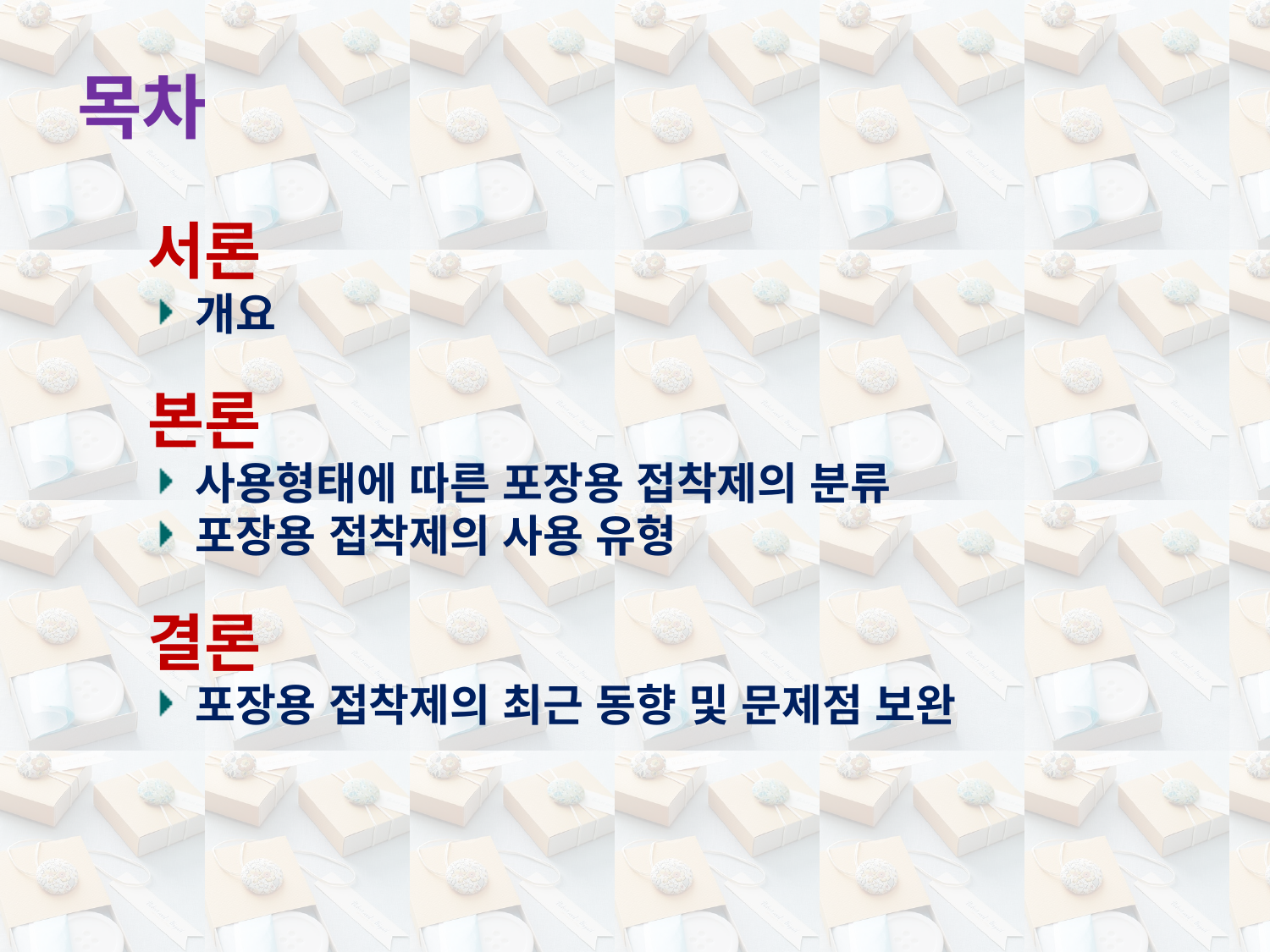

목차
서론
개요

본론
사용형태에 따른 포장용 접착제의 분류
포장용 접착제의 사용 유형

결론
포장용 접착제의 최근 동향 및 문제점 보완